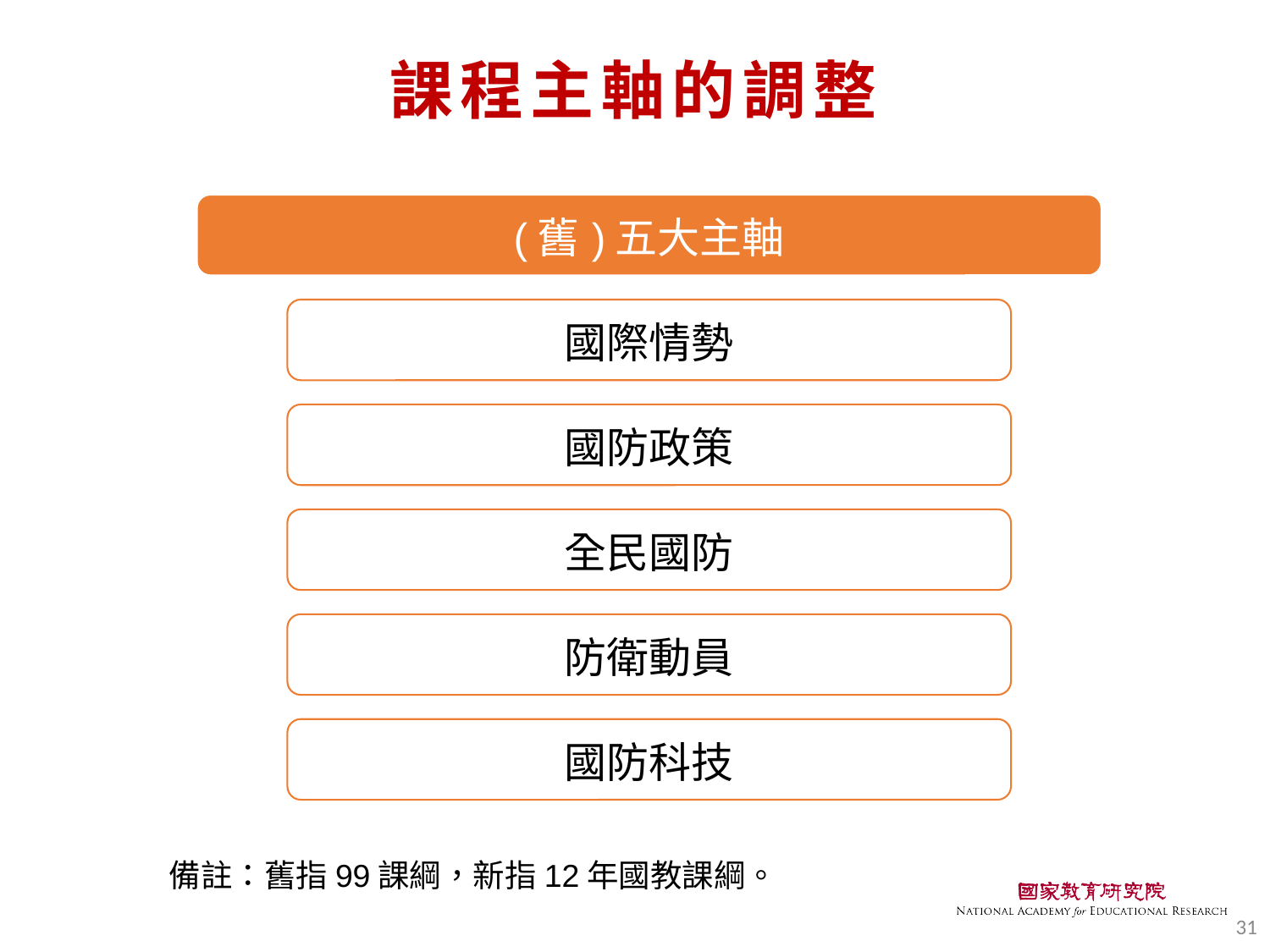

# 課程主軸的調整
(舊)五大主軸
國際情勢
國防政策
全民國防
防衛動員
國防科技
備註：舊指99課綱，新指12年國教課綱。
31